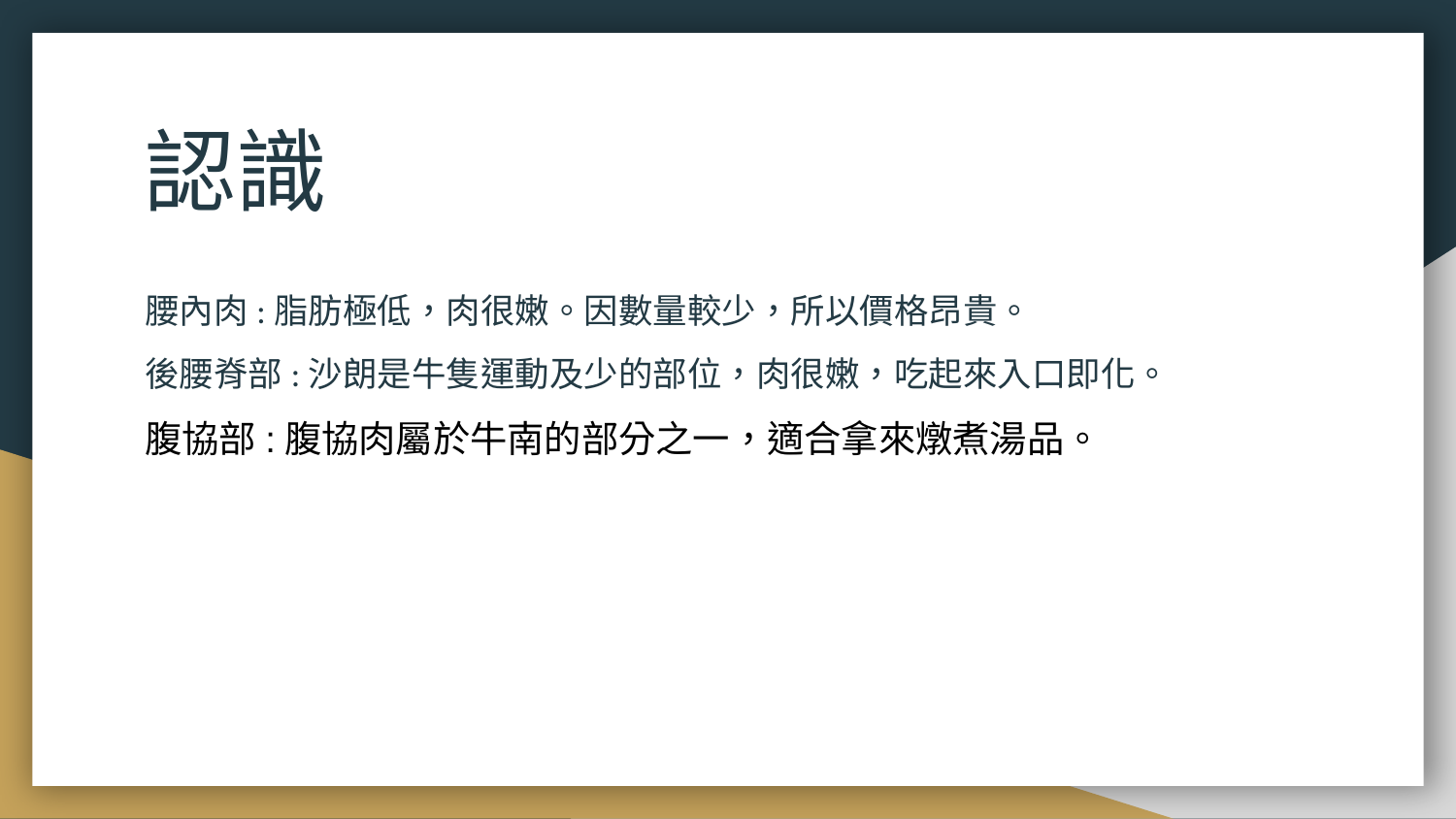

# 認識
腰內肉:脂肪極低，肉很嫩。因數量較少，所以價格昂貴。
後腰脊部:沙朗是牛隻運動及少的部位，肉很嫩，吃起來入口即化。
腹協部:腹協肉屬於牛南的部分之一，適合拿來燉煮湯品。